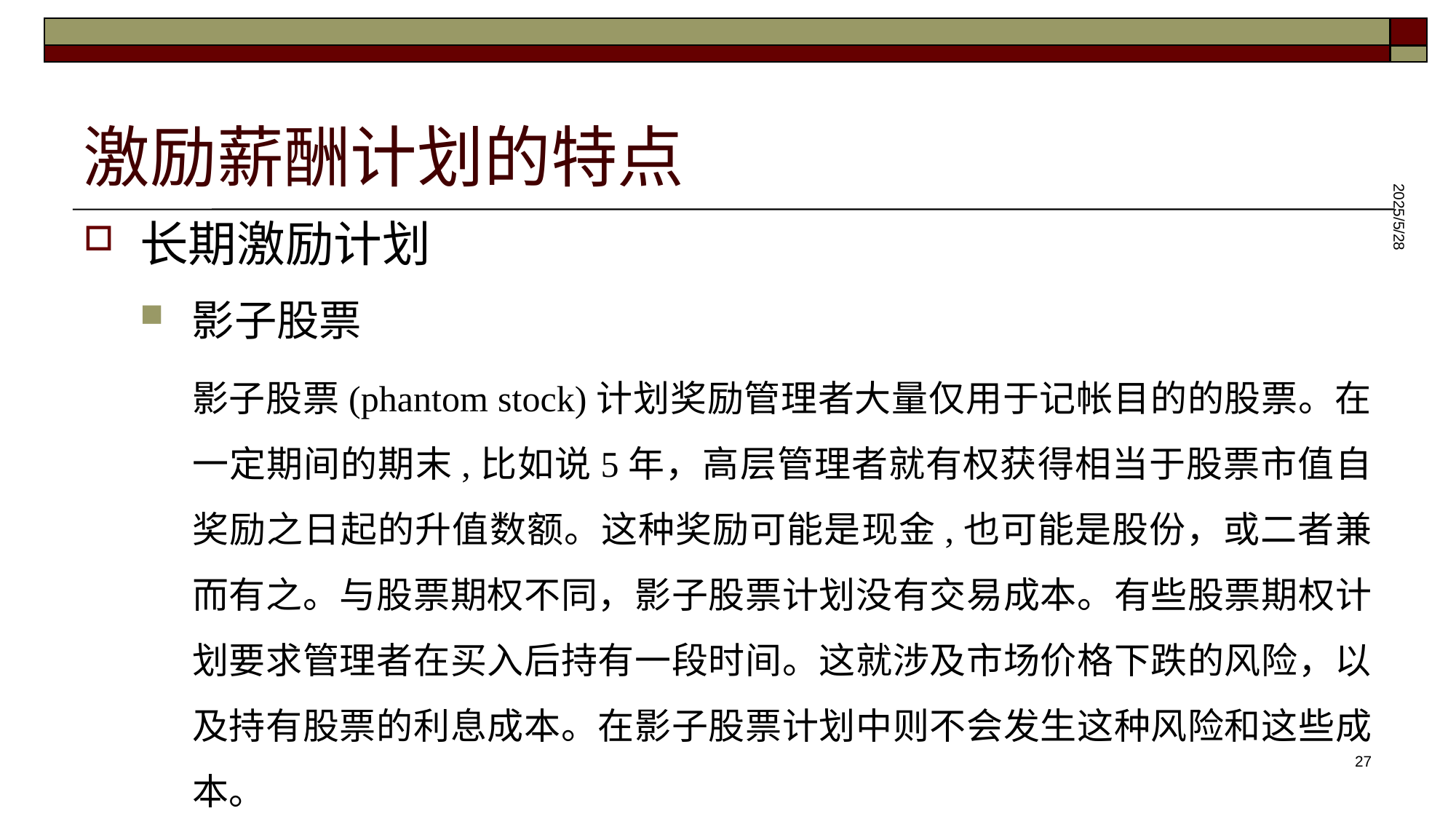

# 激励薪酬计划的特点
长期激励计划
影子股票
影子股票(phantom stock)计划奖励管理者大量仅用于记帐目的的股票。在一定期间的期末,比如说5年，高层管理者就有权获得相当于股票市值自奖励之日起的升值数额。这种奖励可能是现金,也可能是股份，或二者兼而有之。与股票期权不同，影子股票计划没有交易成本。有些股票期权计划要求管理者在买入后持有一段时间。这就涉及市场价格下跌的风险，以及持有股票的利息成本。在影子股票计划中则不会发生这种风险和这些成本。

2025/5/28
27